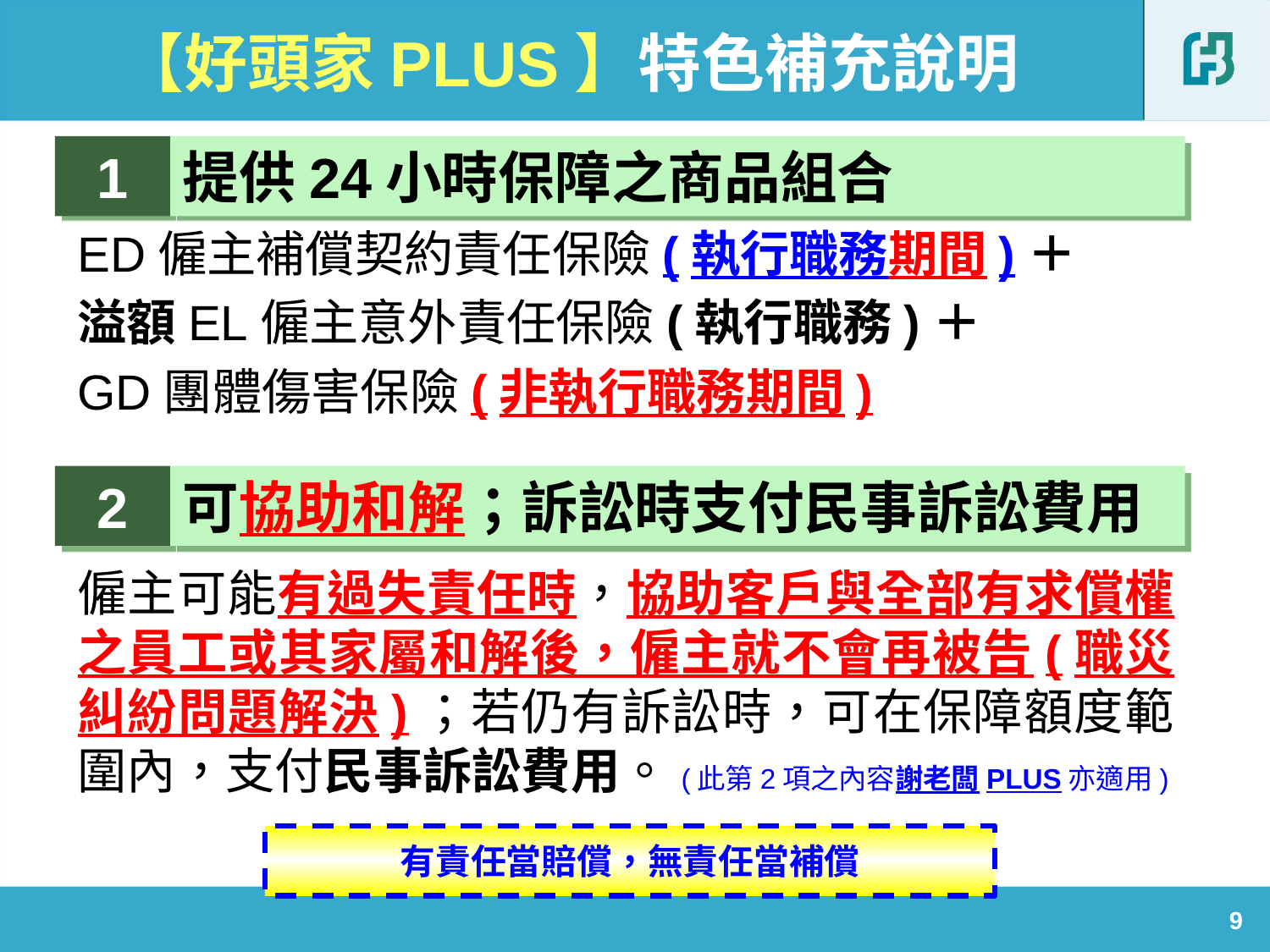

【好頭家PLUS】特色補充說明
1
提供24小時保障之商品組合
ED僱主補償契約責任保險(執行職務期間)＋
溢額EL僱主意外責任保險(執行職務)＋
GD團體傷害保險(非執行職務期間)
2
可協助和解；訴訟時支付民事訴訟費用
僱主可能有過失責任時，協助客戶與全部有求償權之員工或其家屬和解後，僱主就不會再被告(職災糾紛問題解決)；若仍有訴訟時，可在保障額度範圍內，支付民事訴訟費用。(此第2項之內容謝老闆PLUS亦適用)

有責任當賠償，無責任當補償
9